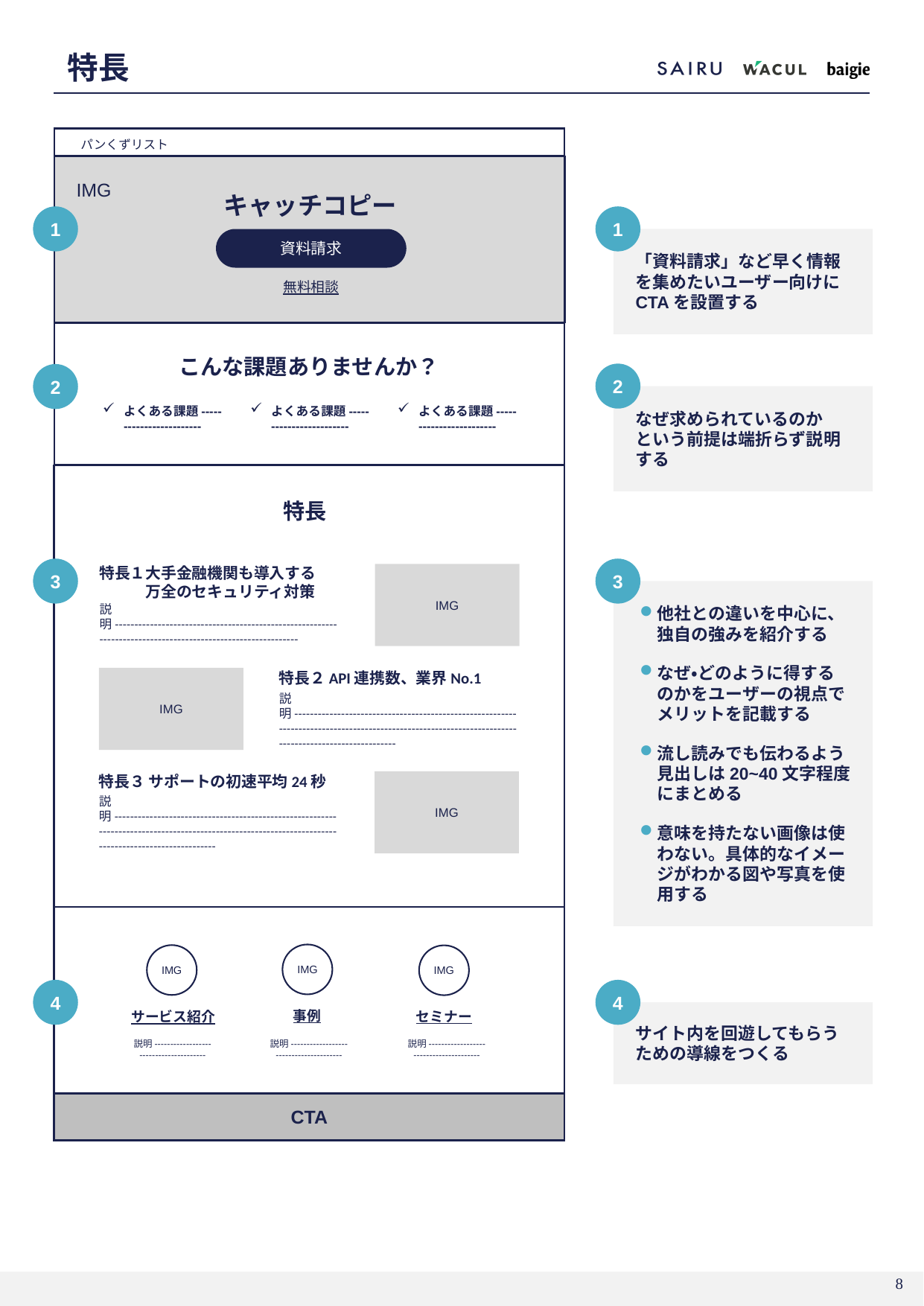

# 特長
パンくずリスト
IMG
キャッチコピー
1
1
資料請求
「資料請求」など早く情報を集めたいユーザー向けにCTAを設置する
無料相談

こんな課題ありませんか？
2
2
なぜ求められているのか
という前提は端折らず説明する
よくある課題-----
-------------------
よくある課題-----
-------------------
よくある課題-----
-------------------

特長
3
3
特長１大手金融機関も導入する
　　　万全のセキュリティ対策
IMG
他社との違いを中心に、
独自の強みを紹介する
なぜ・どのように得するのかをユーザーの視点でメリットを記載する
流し読みでも伝わるよう見出しは20~40文字程度にまとめる
意味を持たない画像は使わない。具体的なイメージがわかる図や写真を使用する
説明------------------------------------------------------------------------------------------------------------
IMG
特長２API連携数、業界No.1
説明----------------------------------------------------------------------------------------------------------------------------------------------------
IMG
特長３ サポートの初速平均24秒
説明----------------------------------------------------------------------------------------------------------------------------------------------------

IMG
IMG
IMG
4
4
サイト内を回遊してもらうための導線をつくる
事例
セミナー
サービス紹介
説明------------------
---------------------
説明------------------
---------------------
説明------------------
---------------------
CTA
8